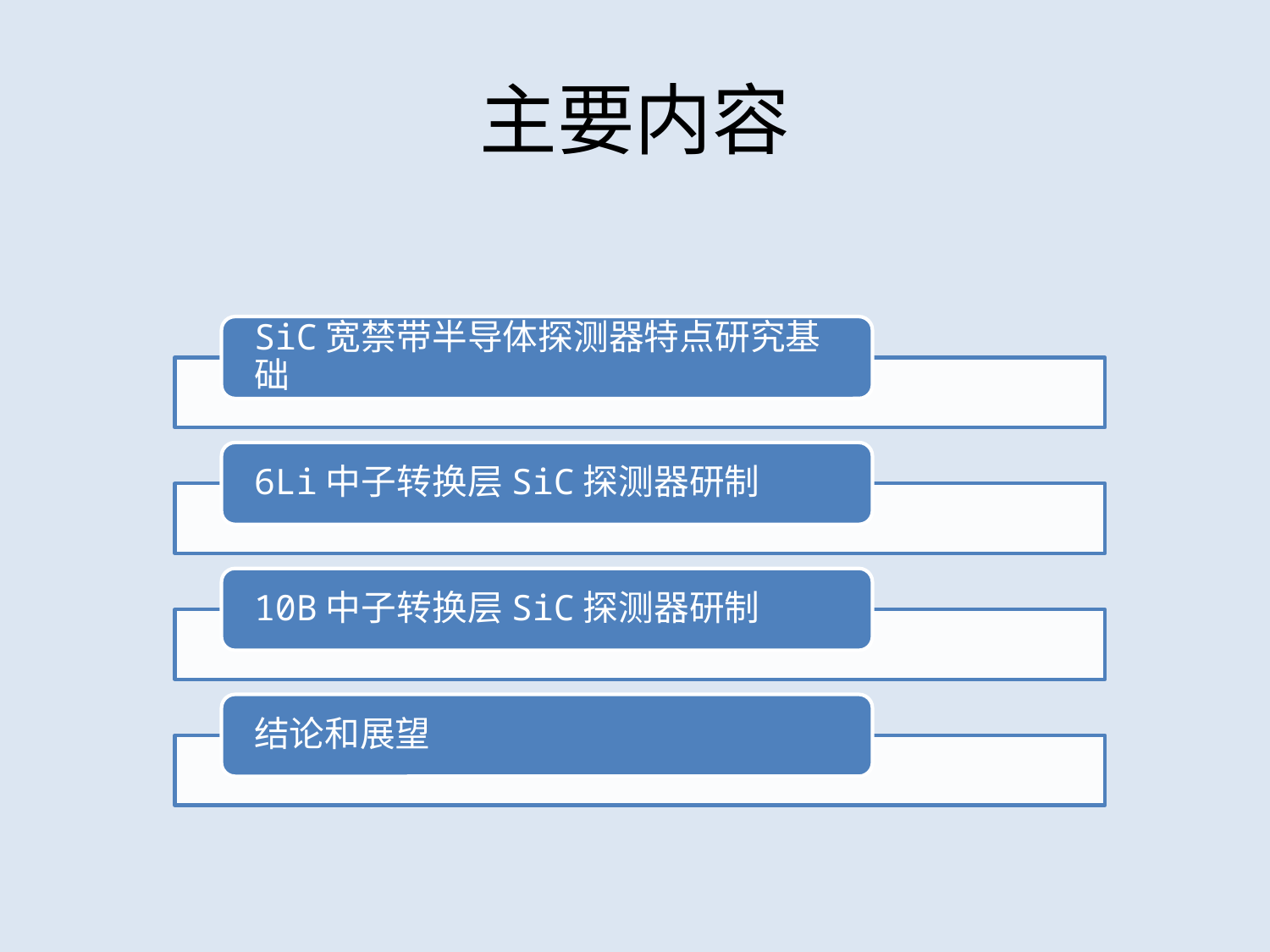

# 主要内容
SiC宽禁带半导体探测器特点研究基础
6Li中子转换层SiC探测器研制
10B中子转换层SiC探测器研制
结论和展望